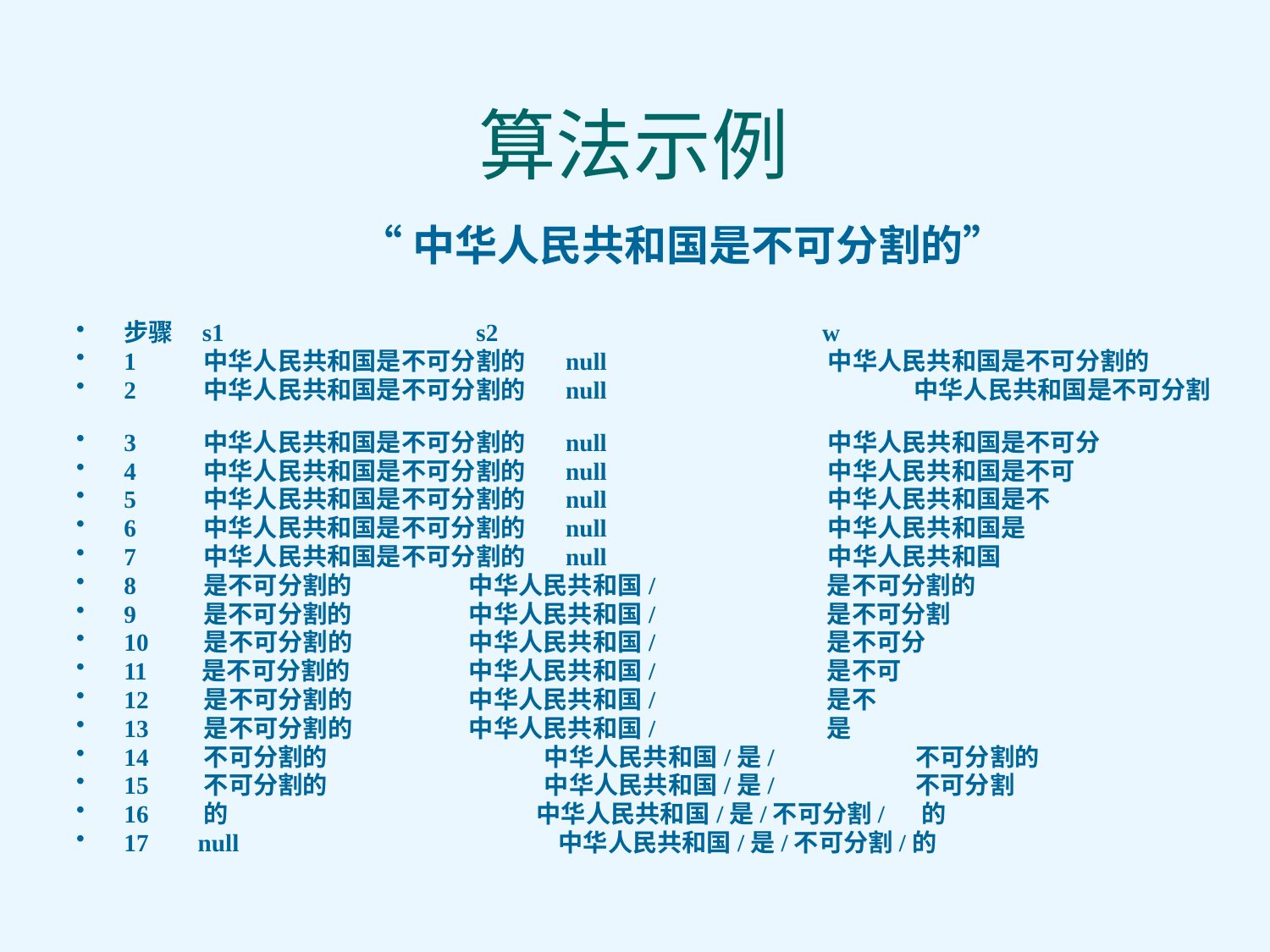

# 算法示例
	“中华人民共和国是不可分割的”

步骤    s1		                s2		                               w
1          中华人民共和国是不可分割的      null	                               中华人民共和国是不可分割的
2          中华人民共和国是不可分割的      null                                                 中华人民共和国是不可分割
3          中华人民共和国是不可分割的      null 	                               中华人民共和国是不可分
4          中华人民共和国是不可分割的      null	                               中华人民共和国是不可
5          中华人民共和国是不可分割的      null 	                               中华人民共和国是不
6          中华人民共和国是不可分割的      null 	                               中华人民共和国是
7          中华人民共和国是不可分割的      null 	                               中华人民共和国
8          是不可分割的	                中华人民共和国/                           是不可分割的
9          是不可分割的	                中华人民共和国/                           是不可分割
10        是不可分割的	                中华人民共和国/                           是不可分
11        是不可分割的	                中华人民共和国/                           是不可
12        是不可分割的	                中华人民共和国/                           是不
13        是不可分割的	                中华人民共和国/                           是
14        不可分割的                                      中华人民共和国/是/                      不可分割的
15        不可分割的                                      中华人民共和国/是/                      不可分割
16        的                                                      中华人民共和国/是/不可分割/     的
17        null                                                   中华人民共和国/是/不可分割/的

16		生命		时间/就/是/		生命
17		null		时间/就/是/生命/